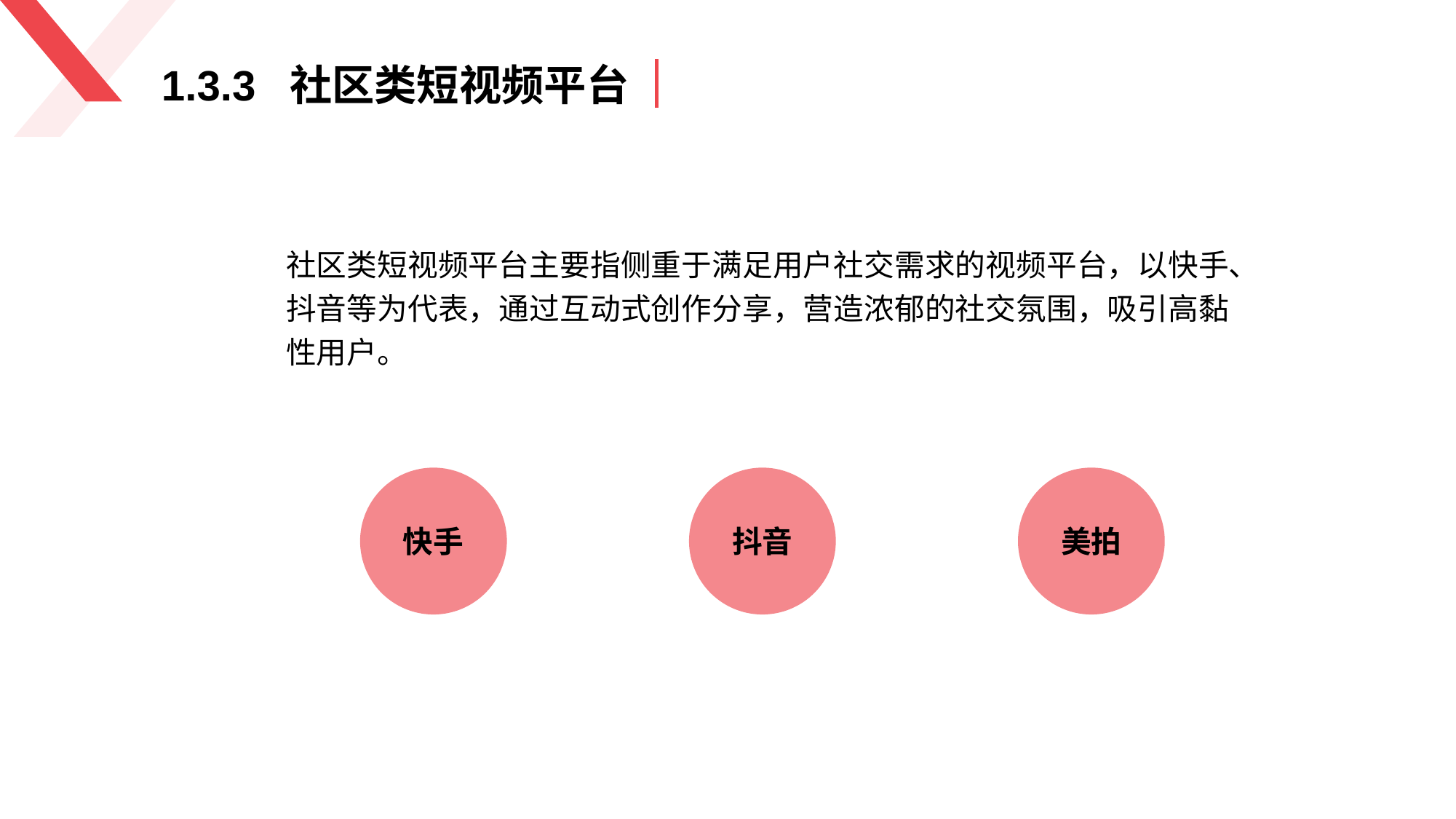

1.3.3  社区类短视频平台
社区类短视频平台主要指侧重于满足用户社交需求的视频平台，以快手、抖音等为代表，通过互动式创作分享，营造浓郁的社交氛围，吸引高黏性用户。
快手
抖音
美拍